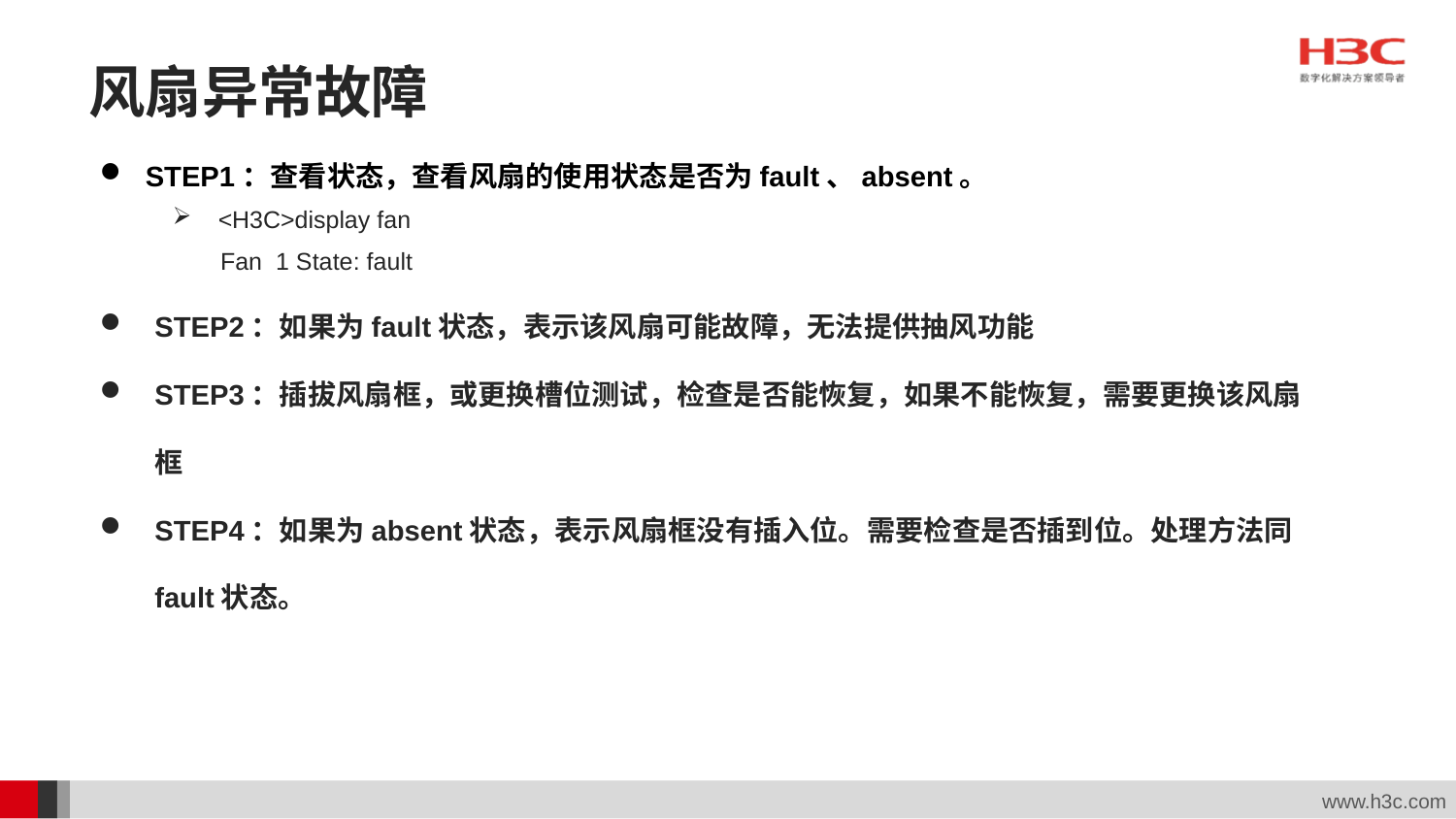

# 风扇异常故障
STEP1：查看状态，查看风扇的使用状态是否为fault、absent。
<H3C>display fan
       Fan  1 State: fault
STEP2：如果为fault状态，表示该风扇可能故障，无法提供抽风功能
STEP3：插拔风扇框，或更换槽位测试，检查是否能恢复，如果不能恢复，需要更换该风扇框
STEP4：如果为absent状态，表示风扇框没有插入位。需要检查是否插到位。处理方法同fault状态。